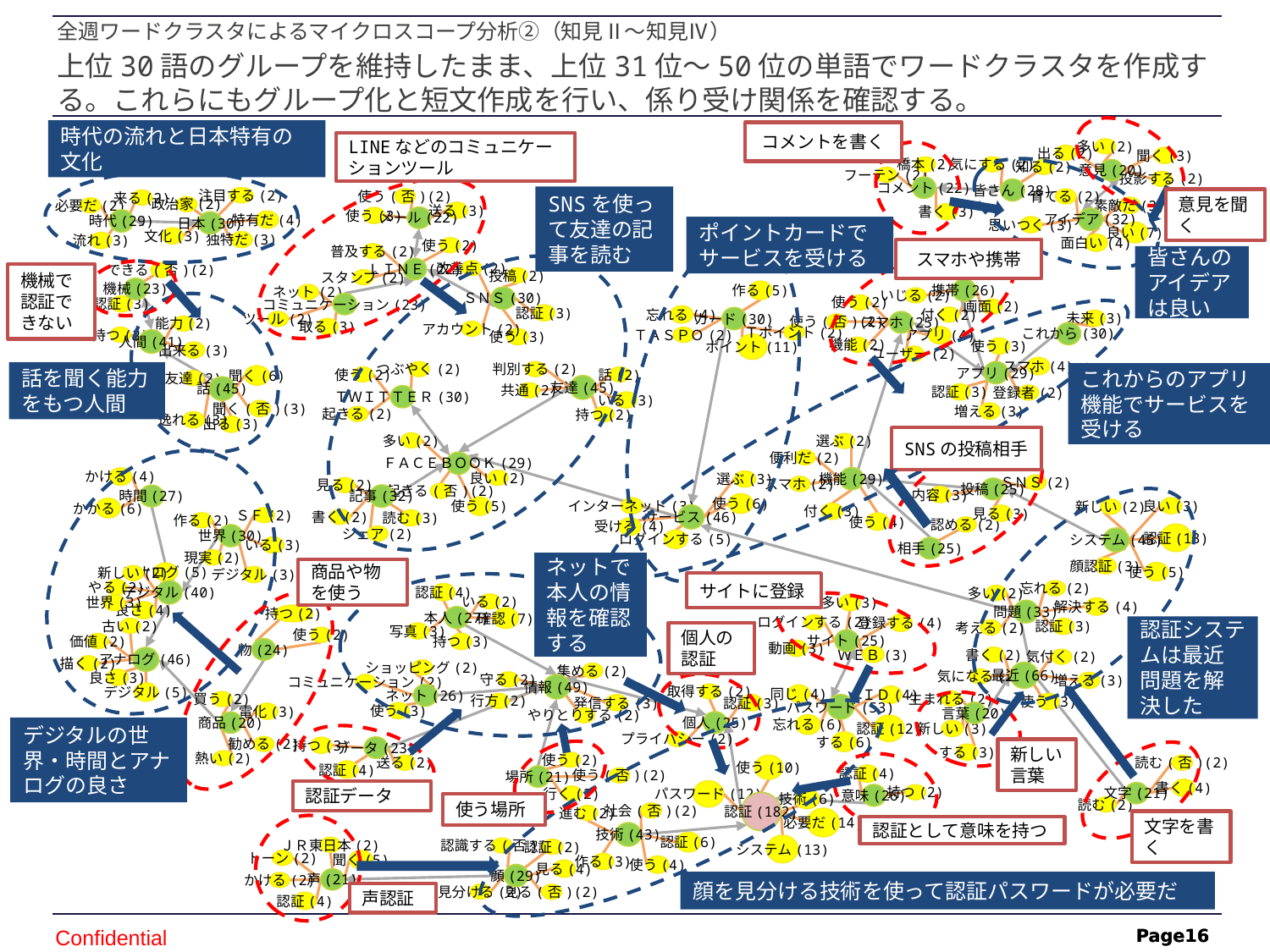

全週ワードクラスタによるマイクロスコープ分析②（知見Ⅱ～知見Ⅳ）
上位30語のグループを維持したまま、上位31位～50位の単語でワードクラスタを作成する。これらにもグループ化と短文作成を行い、係り受け関係を確認する。
時代の流れと日本特有の文化
コメントを書く

LINEなどのコミュニケーションツール
多い(2)
出る(2)

聞く(3)

橋本(2)
気にする(2)
知る(2)
意見(20)
フーテン(2)

投影する(2)
コメント(22)
皆さん(28)
SNSを使って友達の記事を読む
注目する(2)
使う(否)(2)
育てる(2)
意見を聞く
来る(2)

政治家(2)

素敵だ(3)
必要だ(2)

送る(3)
書く(3)

メール(22)
使う(3)
アイデア(32)
時代(29)
特有だ(4)
日本(30)
ポイントカードでサービスを受ける
思いつく(3)
良い(7)

文化(3)

独特だ(3)
流れ(3)
面白い(4)
使う(2)
スマホや携帯
普及する(2)
皆さんのアイデアは良い
ＬＩＮＥ(22)
改善点(2)

できる(否)(2)
機械で認証できない
投稿(2)
スタンプ(2)
機械(23)
携帯(26)
作る(5)
ネット(2)
ＳＮＳ(30)
いじる(2)

コミュニケーション(23)
使う(2)
認証(3)
画面(2)
認証(3)
忘れる(4)
付く(2)
カード(30)
未来(3)
ツール(2)
スマホ(25)
使う(否)(2)
能力(2)
取る(3)
アカウント(2)
これから(30)
Ｔポイント(2)
アプリ(4)
持つ(2)
ＴＡＳＰＯ(2)
使う(3)
人間(41)
ポイント(11)
機能(2)
使う(3)
出来る(3)
ユーザー(2)
スマホ(4)
つぶやく(2)
判別する(2)
アプリ(29)
話を聞く能力をもつ人間
これからのアプリ機能でサービスを受ける
聞く(6)
使う(2)
話(2)

友達(2)
友達(45)
話(45)
共通(2)
認証(3)
登録者(2)
ＴＷＩＴＴＥＲ(30)
いる(3)
聞く(否)(3)
増える(3)
起きる(2)
持つ(2)
逸れる(3)

出る(3)
SNSの投稿相手
多い(2)
選ぶ(2)

便利だ(2)
ＦＡＣＥＢＯＯＫ(29)

機能(29)
かける(4)
良い(2)
選ぶ(3)
ＳＮＳ(2)
スマホ(2)
見る(2)
投稿(25)
起きる(否)(2)
記事(32)
時間(27)
内容(3)

使う(6)
使う(5)
インターネット(3)
良い(3)
かかる(6)
新しい(2)
付く(3)
サービス(46)
見る(3)
ＳＦ(2)
書く(2)
読む(3)
作る(2)
使う(4)
認める(2)
受ける(4)
認証(13)
世界(30)
シェア(2)
システム(45)
ログインする(5)
いる(3)
相手(25)
現実(2)

ネットで本人の情報を確認する
顔認証(3)
商品や物を使う
使う(5)
アナログ(5)
新しい(2)
デジタル(3)
サイトに登録

やる(2)
デジタル(40)
忘れる(2)
認証(4)
多い(2)

いる(2)
多い(3)
世界(3)
解決する(4)
問題(33)
良さ(4)
持つ(2)
本人(27)
確認(7)
登録する(4)
ログインする(2)
認証システムは最近問題を解決した
古い(2)
認証(3)
考える(2)
個人の認証
写真(3)
使う(2)
サイト(25)
持つ(3)
価値(2)

物(24)
動画(3)
ＷＥＢ(3)
書く(2)
アナログ(46)
気付く(2)
描く(2)
ショッピング(2)

最近(66)
集める(2)
気になる(2)
良さ(3)
守る(2)
増える(3)
コミュニケーション(2)
情報(49)

デジタル(5)
取得する(2)
ネット(26)
同じ(4)
ＩＤ(4)

生まれる(2)
買う(2)

行方(2)
使う(3)
パスワード(53)
発信する(3)
認証(3)
言葉(20)
使う(3)
電化(3)

やりとりする(2)
個人(25)
商品(20)
忘れる(6)
認証(12)
デジタルの世界・時間とアナログの良さ
新しい(3)

プライバシー(2)
する(6)
勧める(2)
データ(23)
持つ(3)

新しい言葉
する(3)

熱い(2)
使う(2)
送る(2)
読む(否)(2)
使う(10)
認証(4)
認証(4)
場所(21)
使う(否)(2)

書く(4)
認証データ
パスワード(12)
文字(21)
意味(26)
持つ(2)
行く(2)
技術(6)
認証(182)
使う場所
読む(2)
社会(否)(2)
進む(2)
必要だ(14)
文字を書く

認証として意味を持つ
技術(43)
認証(6)
システム(13)
ＪＲ東日本(2)
認識する(否)(2)
認証(2)
トーン(2)
聞く(5)
作る(3)

使う(4)
見る(4)
顔(29)
声(21)
顔を見分ける技術を使って認証パスワードが必要だ
かける(2)
声認証
見分ける(2)
見る(否)(2)
認証(4)